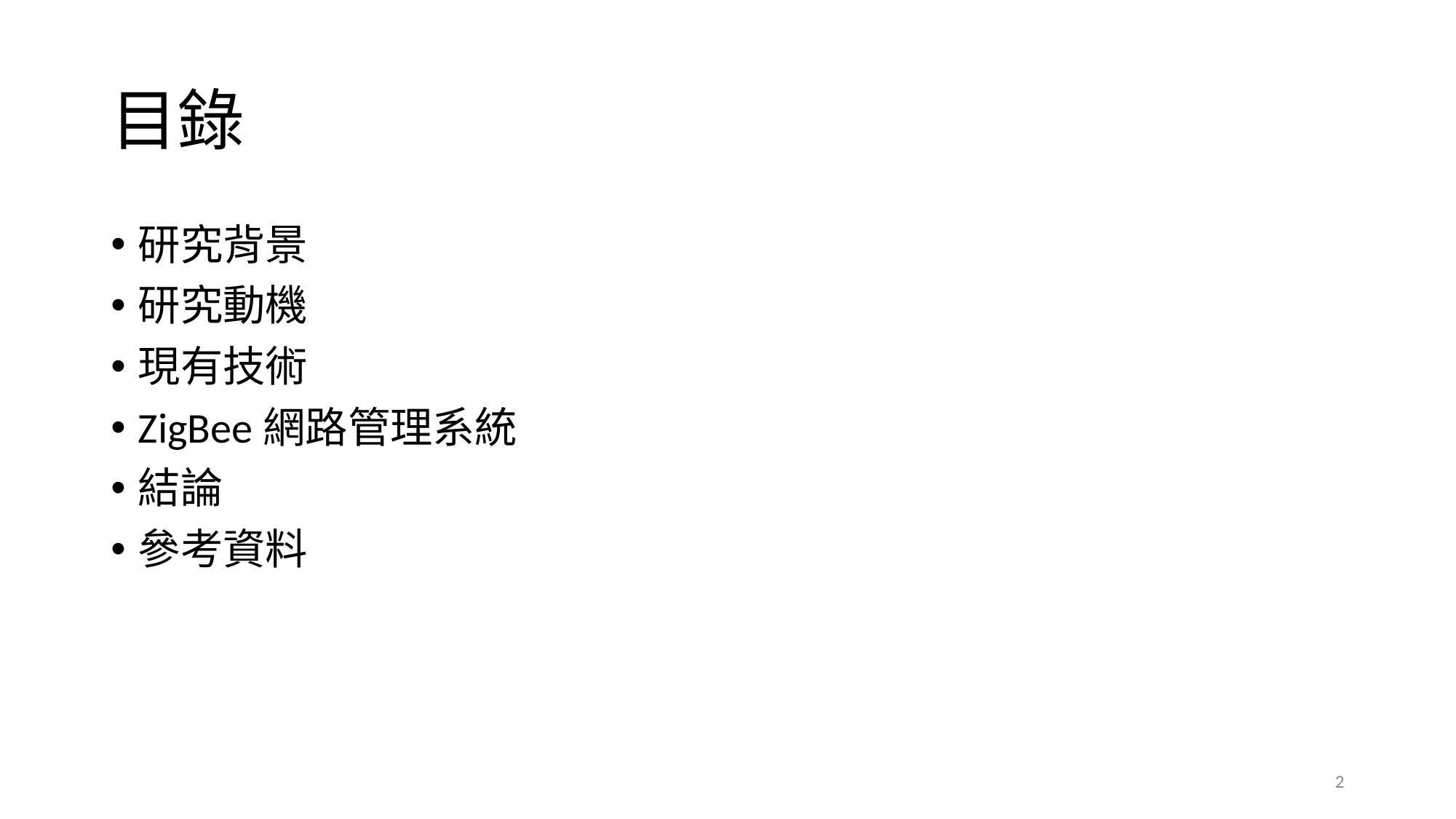

# 目錄
研究背景
研究動機
現有技術
ZigBee網路管理系統
結論
參考資料
2